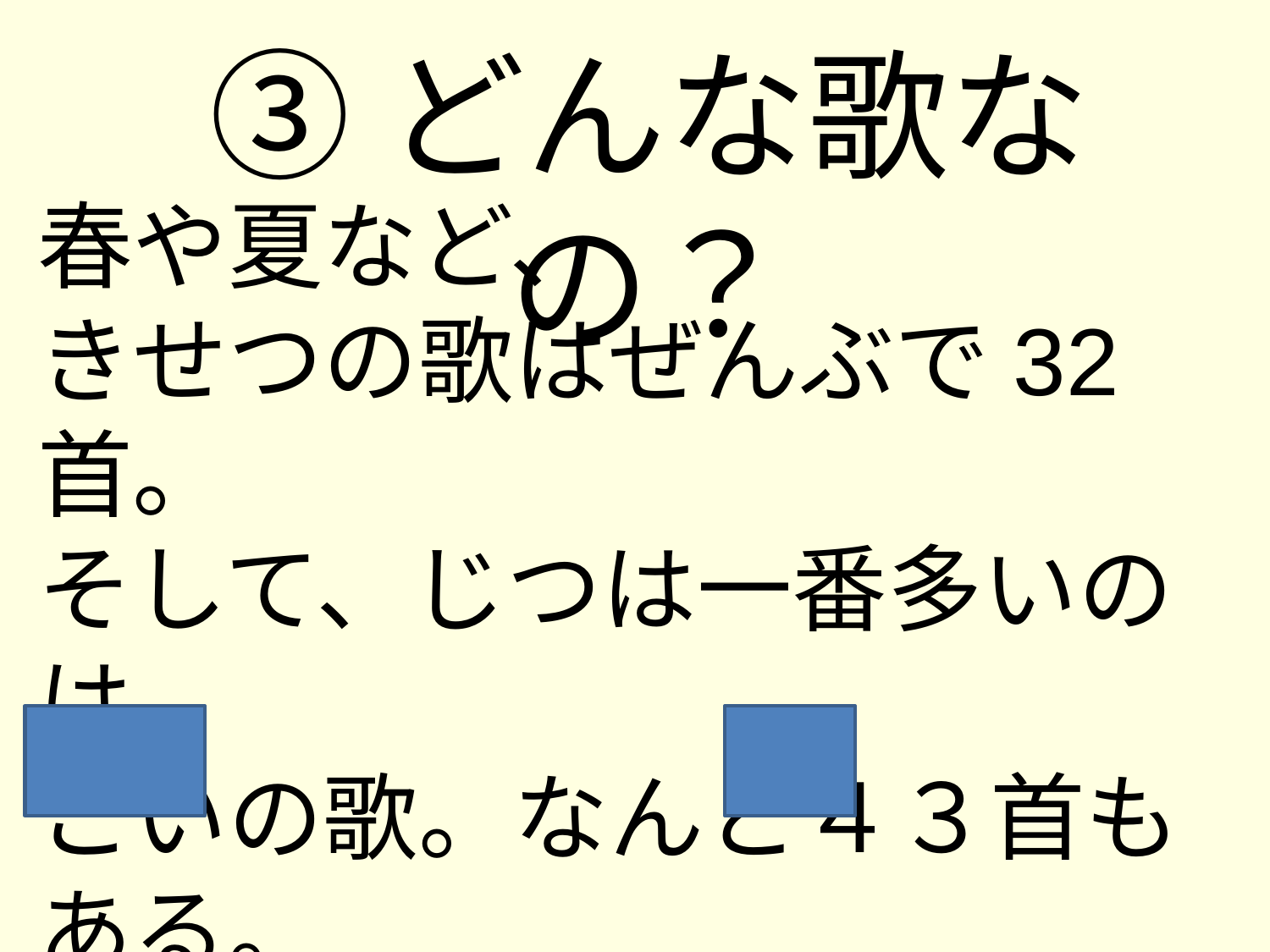

# ③どんな歌なの？
春や夏など、
きせつの歌はぜんぶで32首。
そして、じつは一番多いのは
こいの歌。なんと４３首もある。